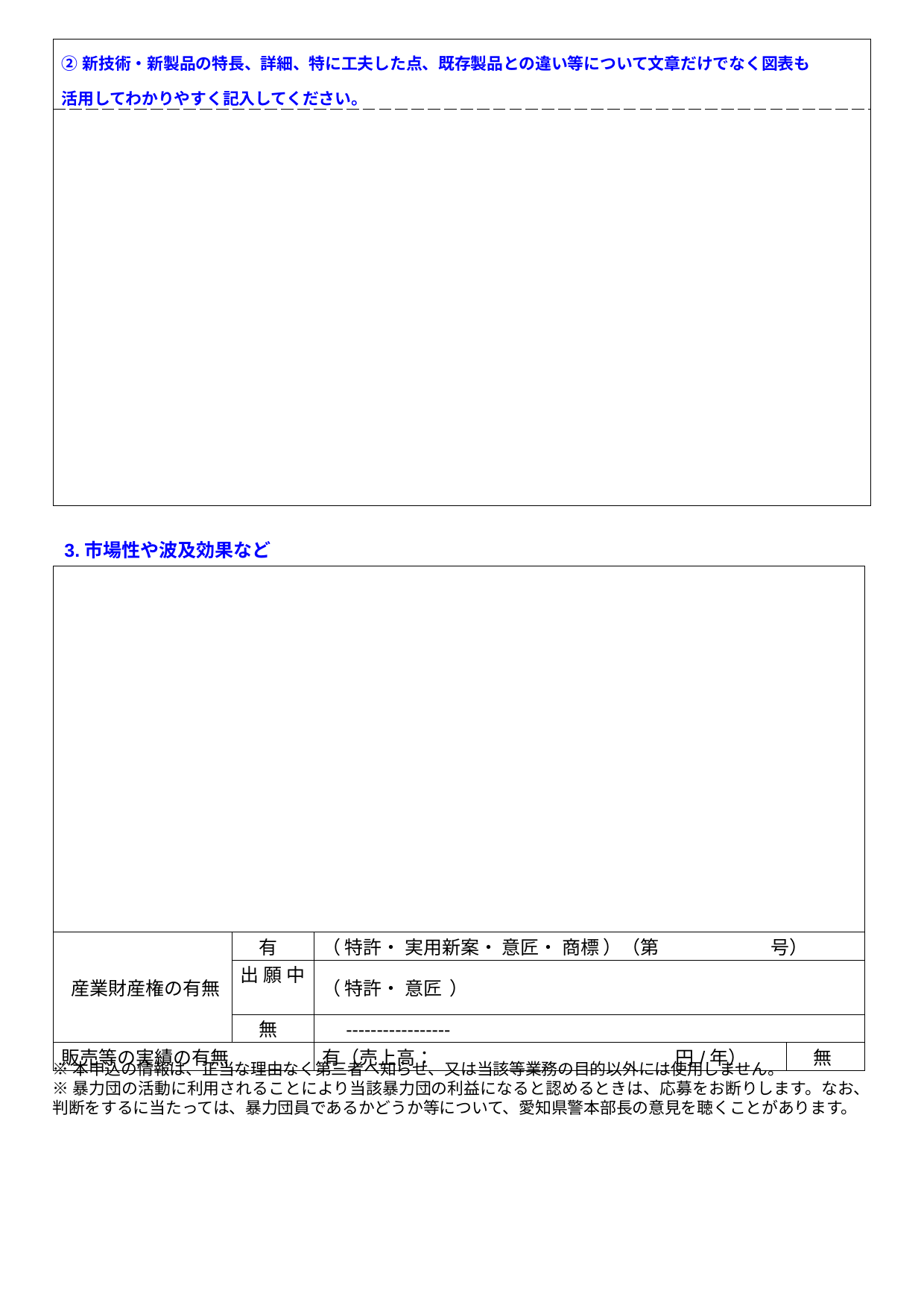

| ②新技術・新製品の特長、詳細、特に工夫した点、既存製品との違い等について文章だけでなく図表も 活用してわかりやすく記入してください。 |
| --- |
|  |
3.市場性や波及効果など
|  |  |  |  |
| --- | --- | --- | --- |
| 産業財産権の有無 | 有 | （ 特許・ 実用新案・ 意匠・ 商標 ）（第　　　　　　号） |  |
|  | 出願中 | （ 特許・ 意匠 ） |  |
|  | 無 | ----------------- |  |
| 販売等の実績の有無 |  | 有（売上高：　　　　　　　　　　　　　円/年） | 無 |
※本申込の情報は、正当な理由なく第三者へ知らせ、又は当該等業務の目的以外には使用しません。
※暴力団の活動に利用されることにより当該暴力団の利益になると認めるときは、応募をお断りします。なお、判断をするに当たっては、暴力団員であるかどうか等について、愛知県警本部長の意見を聴くことがあります。